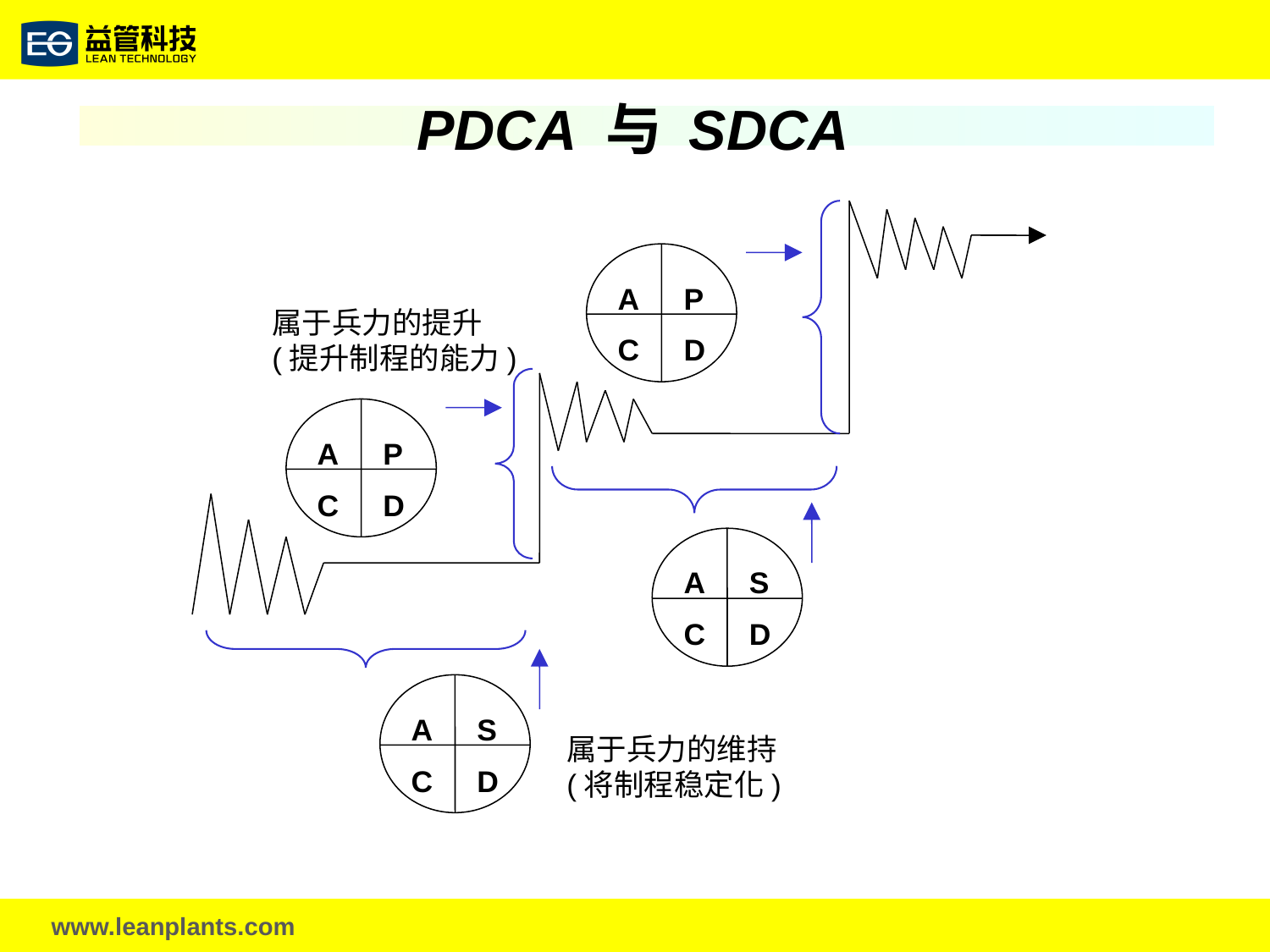

# PDCA 与 SDCA

A
P
属于兵力的提升
(提升制程的能力)
C
D

A
P
C
D

A
S
C
D

A
S
属于兵力的维持
(将制程稳定化)
C
D
28